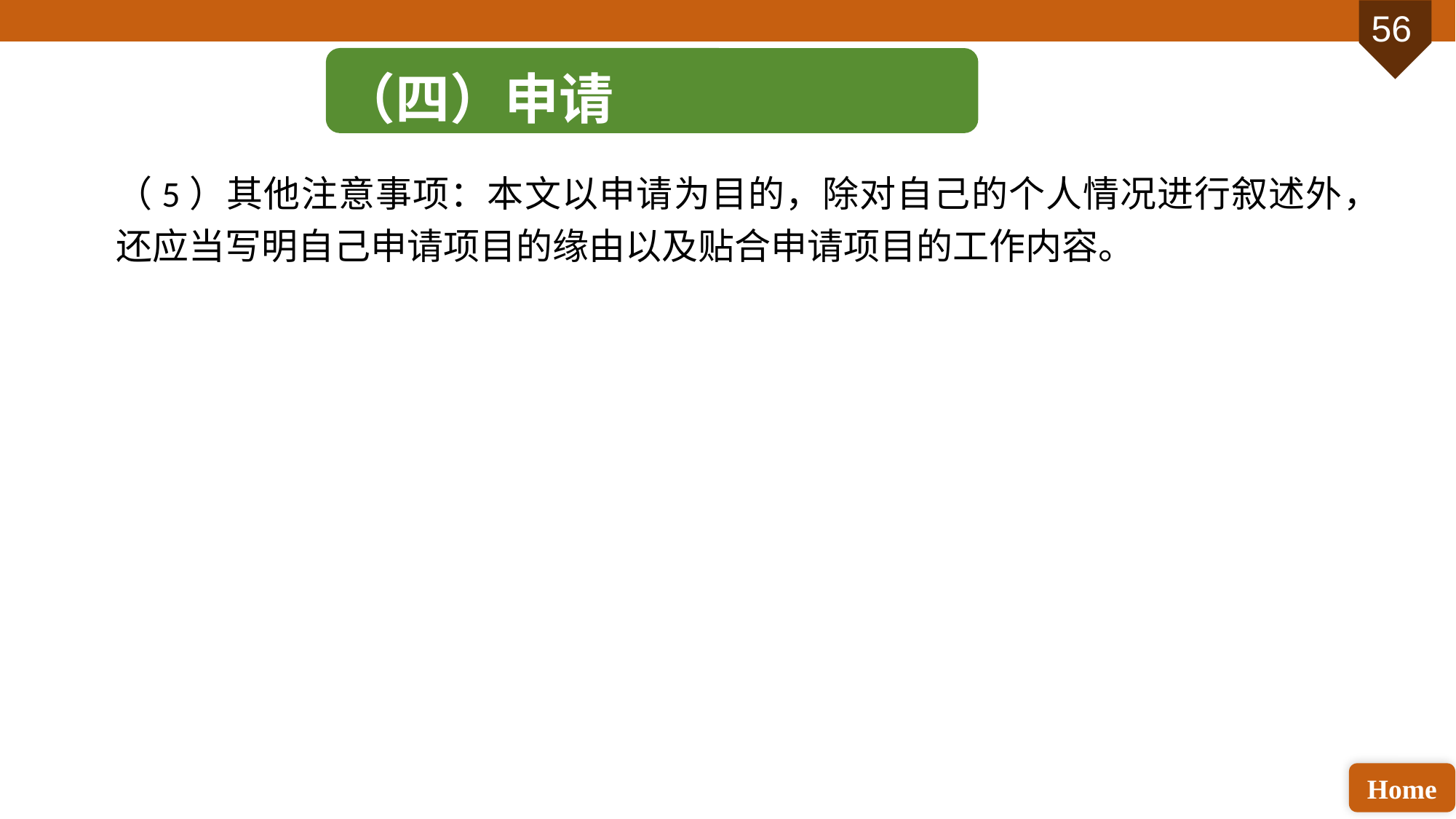

（四）申请
（5）其他注意事项：本文以申请为目的，除对自己的个人情况进行叙述外，还应当写明自己申请项目的缘由以及贴合申请项目的工作内容。